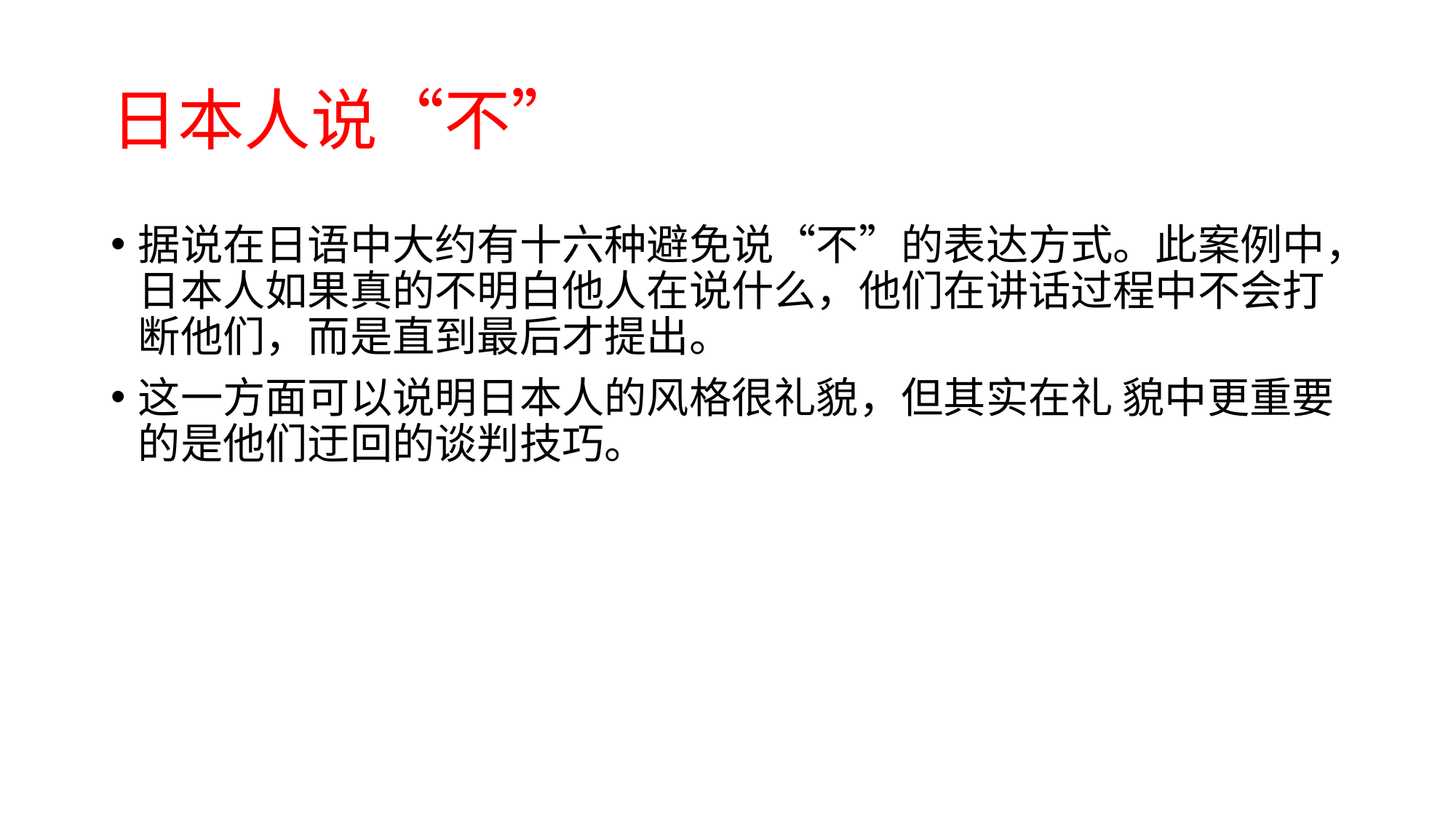

# 日本人说“不”
据说在日语中大约有十六种避免说“不”的表达方式。此案例中，日本人如果真的不明白他人在说什么，他们在讲话过程中不会打断他们，而是直到最后才提出。
这一方面可以说明日本人的风格很礼貌，但其实在礼 貌中更重要的是他们迂回的谈判技巧。